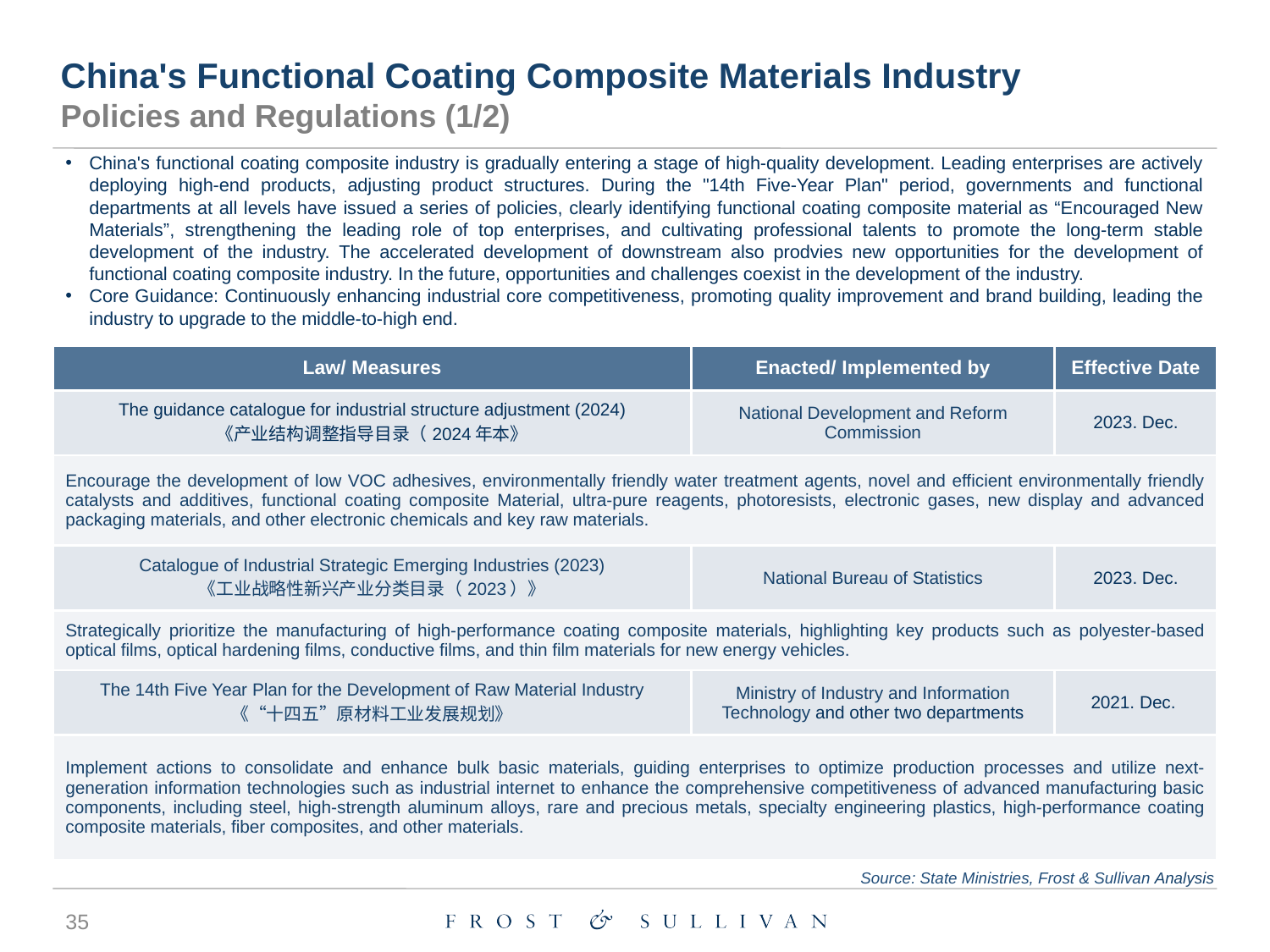

China's Functional Coating Composite Materials Industry
Policies and Regulations (1/2)
China's functional coating composite industry is gradually entering a stage of high-quality development. Leading enterprises are actively deploying high-end products, adjusting product structures. During the "14th Five-Year Plan" period, governments and functional departments at all levels have issued a series of policies, clearly identifying functional coating composite material as “Encouraged New Materials”, strengthening the leading role of top enterprises, and cultivating professional talents to promote the long-term stable development of the industry. The accelerated development of downstream also prodvies new opportunities for the development of functional coating composite industry. In the future, opportunities and challenges coexist in the development of the industry.
Core Guidance: Continuously enhancing industrial core competitiveness, promoting quality improvement and brand building, leading the industry to upgrade to the middle-to-high end.
| Law/ Measures | Enacted/ Implemented by | Effective Date |
| --- | --- | --- |
| The guidance catalogue for industrial structure adjustment (2024) 《产业结构调整指导目录（2024年本》 | National Development and Reform Commission | 2023. Dec. |
| Encourage the development of low VOC adhesives, environmentally friendly water treatment agents, novel and efficient environmentally friendly catalysts and additives, functional coating composite Material, ultra-pure reagents, photoresists, electronic gases, new display and advanced packaging materials, and other electronic chemicals and key raw materials. |  |  |
| Catalogue of Industrial Strategic Emerging Industries (2023) 《工业战略性新兴产业分类目录（2023）》 | National Bureau of Statistics | 2023. Dec. |
| Strategically prioritize the manufacturing of high-performance coating composite materials, highlighting key products such as polyester-based optical films, optical hardening films, conductive films, and thin film materials for new energy vehicles. |  |  |
| The 14th Five Year Plan for the Development of Raw Material Industry 《“十四五”原材料工业发展规划》 | Ministry of Industry and Information Technology and other two departments | 2021. Dec. |
| Implement actions to consolidate and enhance bulk basic materials, guiding enterprises to optimize production processes and utilize next-generation information technologies such as industrial internet to enhance the comprehensive competitiveness of advanced manufacturing basic components, including steel, high-strength aluminum alloys, rare and precious metals, specialty engineering plastics, high-performance coating composite materials, fiber composites, and other materials. |  |  |
Source: State Ministries, Frost & Sullivan Analysis
35